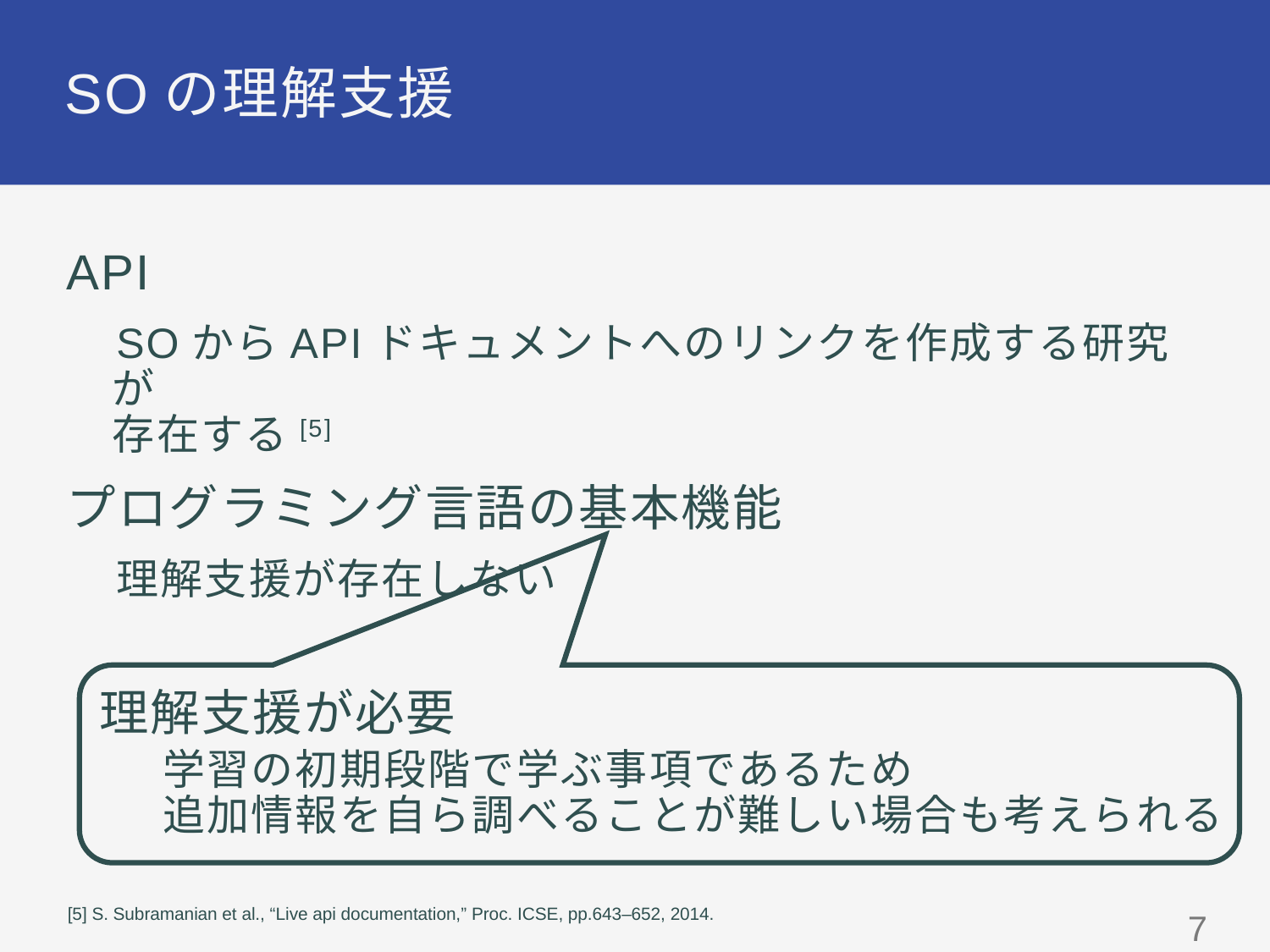

# SOの理解支援
API
SOからAPIドキュメントへのリンクを作成する研究が
存在する[5]
プログラミング言語の基本機能
理解支援が存在しない
理解支援が必要
学習の初期段階で学ぶ事項であるため
追加情報を自ら調べることが難しい場合も考えられる
[5] S. Subramanian et al., “Live api documentation,” Proc. ICSE, pp.643–652, 2014.
7